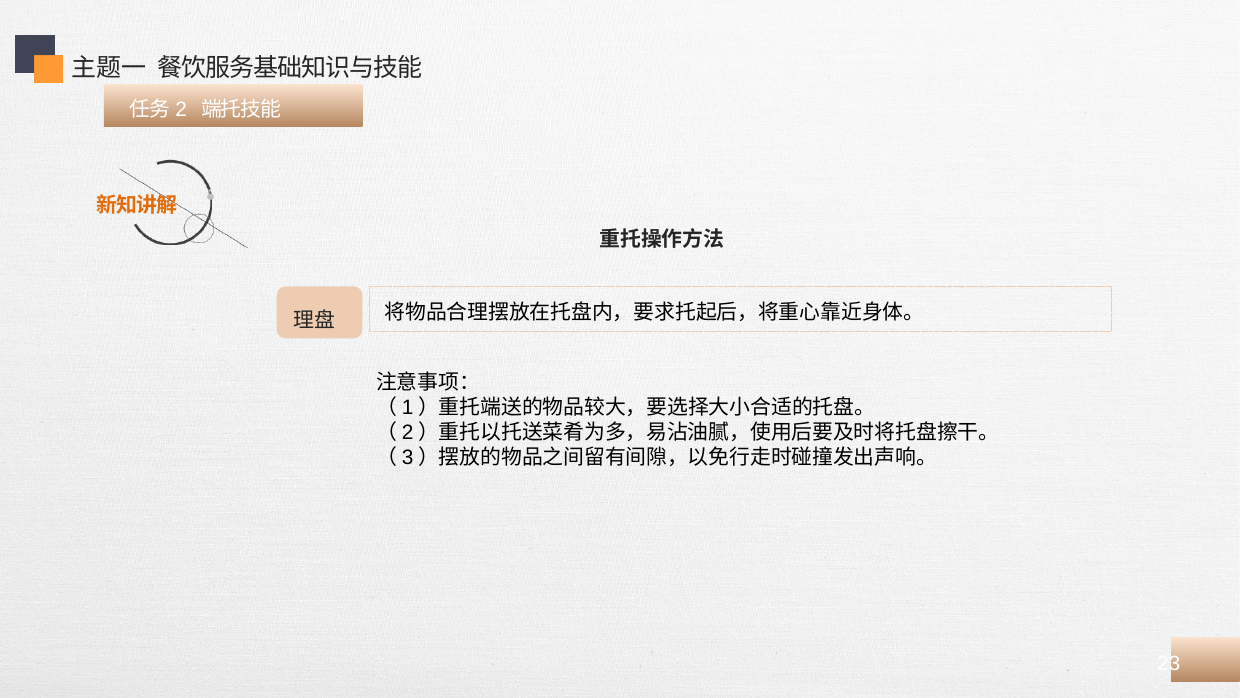

主题一  餐饮服务基础知识与技能

 任务2  端托技能
  重托操作方法
  理盘
将物品合理摆放在托盘内，要求托起后，将重心靠近身体。
注意事项：
（1）重托端送的物品较大，要选择大小合适的托盘。
（2）重托以托送菜肴为多，易沾油腻，使用后要及时将托盘擦干。
（3）摆放的物品之间留有间隙，以免行走时碰撞发出声响。